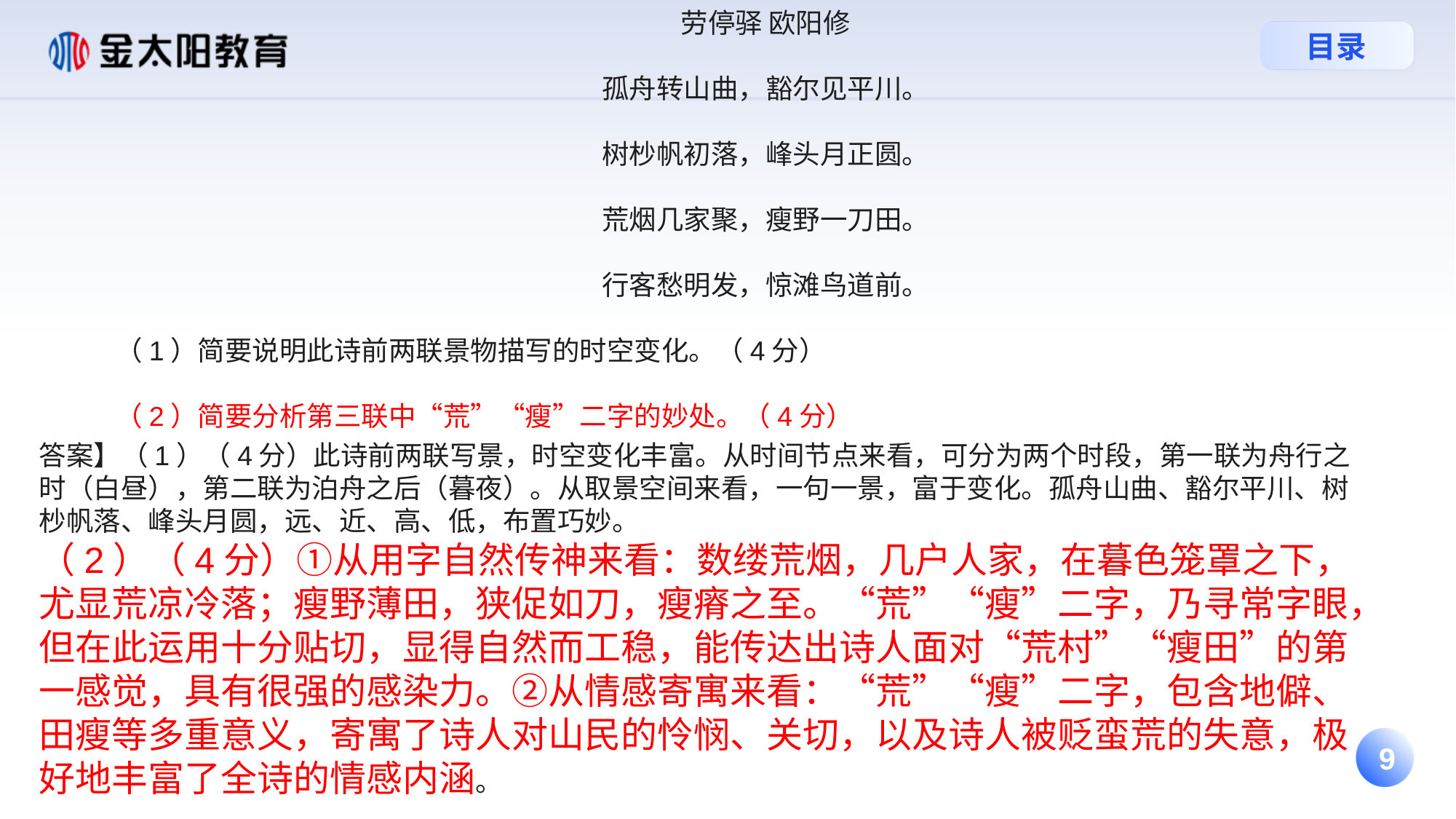

劳停驿 欧阳修
孤舟转山曲，豁尔见平川。
树杪帆初落，峰头月正圆。
荒烟几家聚，瘦野一刀田。
行客愁明发，惊滩鸟道前。
（1）简要说明此诗前两联景物描写的时空变化。（4分）
（2）简要分析第三联中“荒”“瘦”二字的妙处。（4分）
答案】（1）（4分）此诗前两联写景，时空变化丰富。从时间节点来看，可分为两个时段，第一联为舟行之时（白昼），第二联为泊舟之后（暮夜）。从取景空间来看，一句一景，富于变化。孤舟山曲、豁尔平川、树杪帆落、峰头月圆，远、近、高、低，布置巧妙。
（2）（4分）①从用字自然传神来看：数缕荒烟，几户人家，在暮色笼罩之下，尤显荒凉冷落；瘦野薄田，狭促如刀，瘦瘠之至。“荒”“瘦”二字，乃寻常字眼，但在此运用十分贴切，显得自然而工稳，能传达出诗人面对“荒村”“瘦田”的第一感觉，具有很强的感染力。②从情感寄寓来看：“荒”“瘦”二字，包含地僻、田瘦等多重意义，寄寓了诗人对山民的怜悯、关切，以及诗人被贬蛮荒的失意，极好地丰富了全诗的情感内涵。